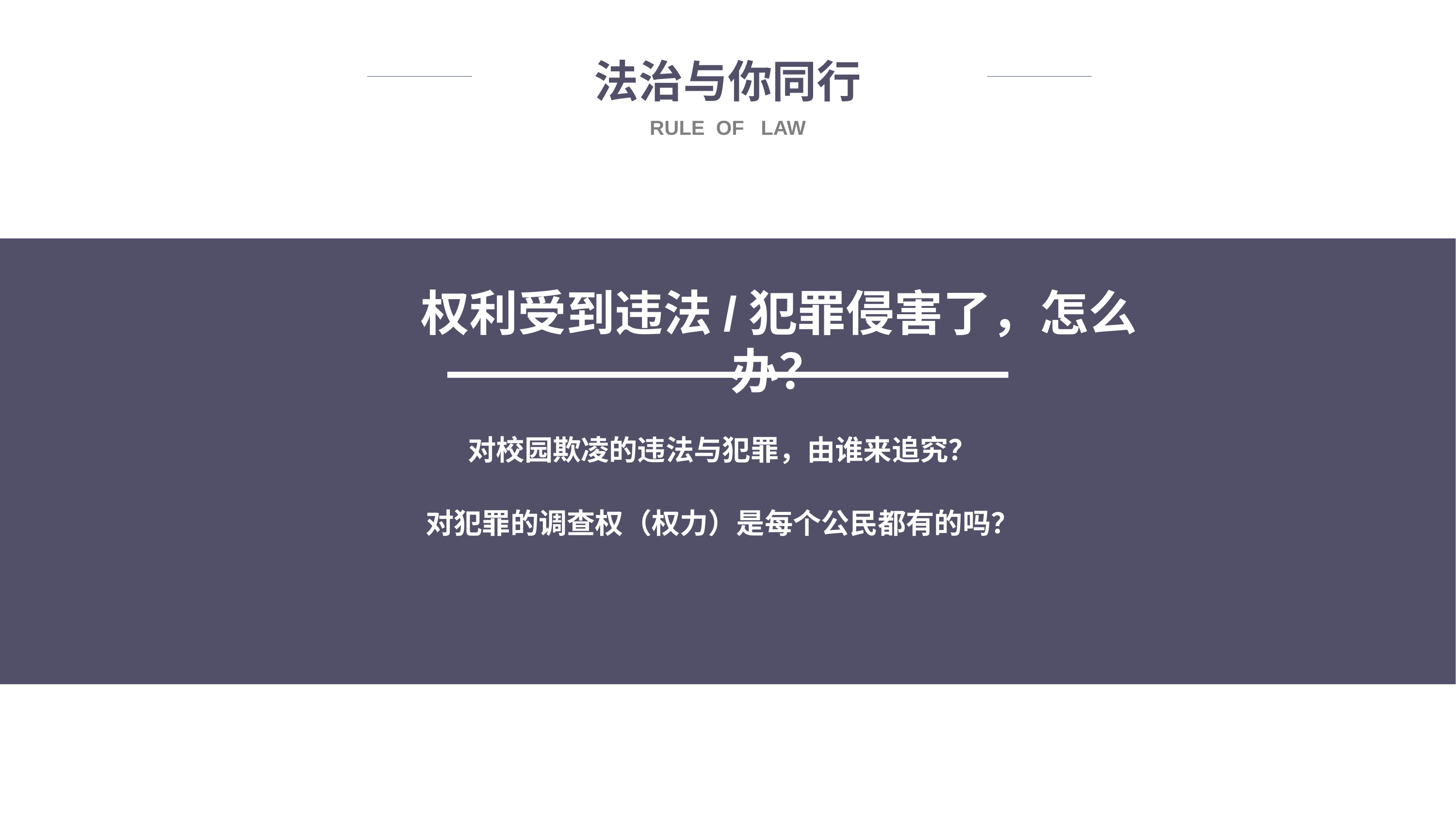

法治与你同行
RULE  OF   LAW

权利受到违法/犯罪侵害了，怎么办？

对校园欺凌的违法与犯罪，由谁来追究？
对犯罪的调查权（权力）是每个公民都有的吗？